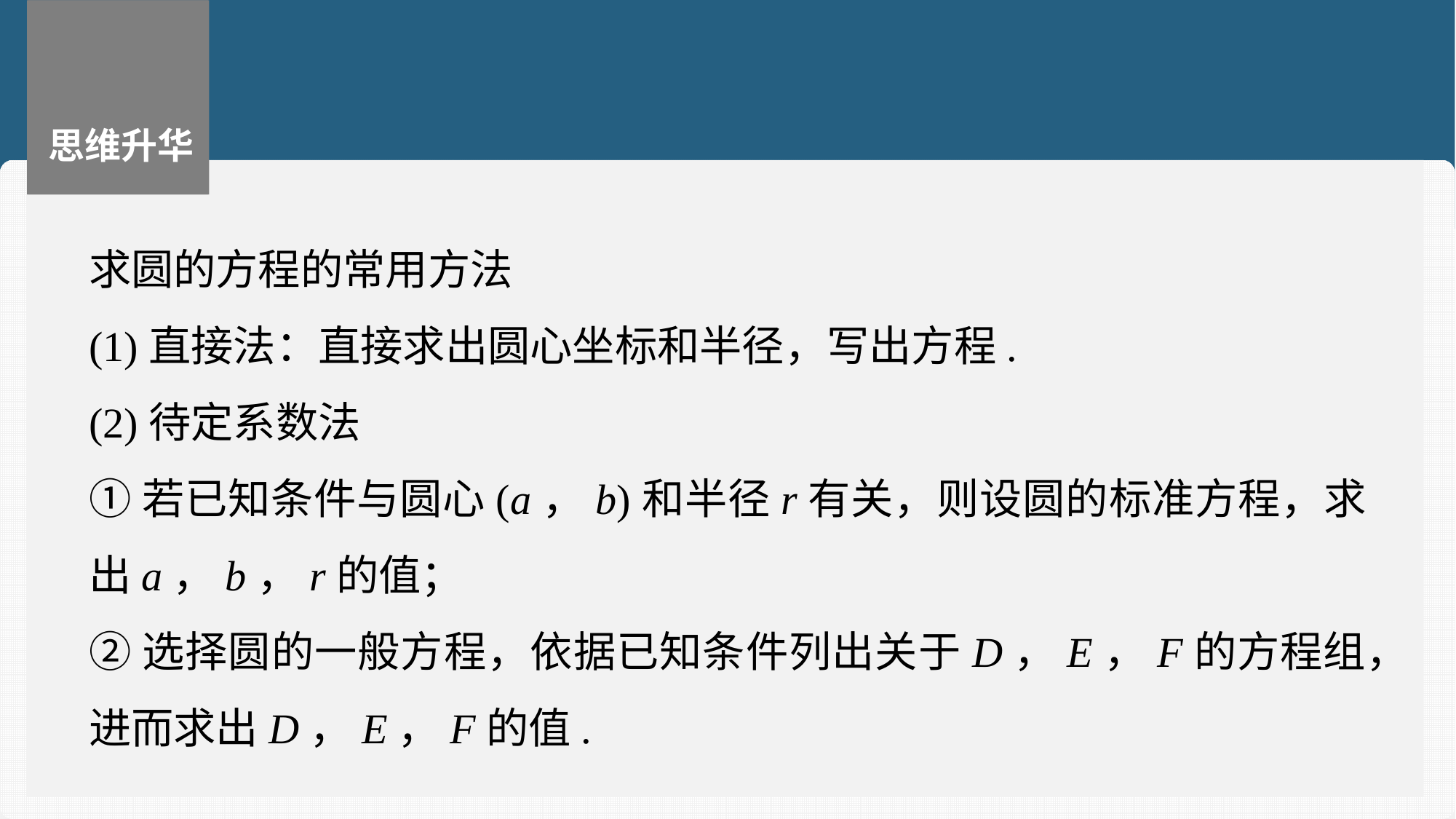

思维升华
求圆的方程的常用方法
(1)直接法：直接求出圆心坐标和半径，写出方程.
(2)待定系数法
①若已知条件与圆心(a，b)和半径r有关，则设圆的标准方程，求出a，b，r的值；
②选择圆的一般方程，依据已知条件列出关于D，E，F的方程组，进而求出D，E，F的值.